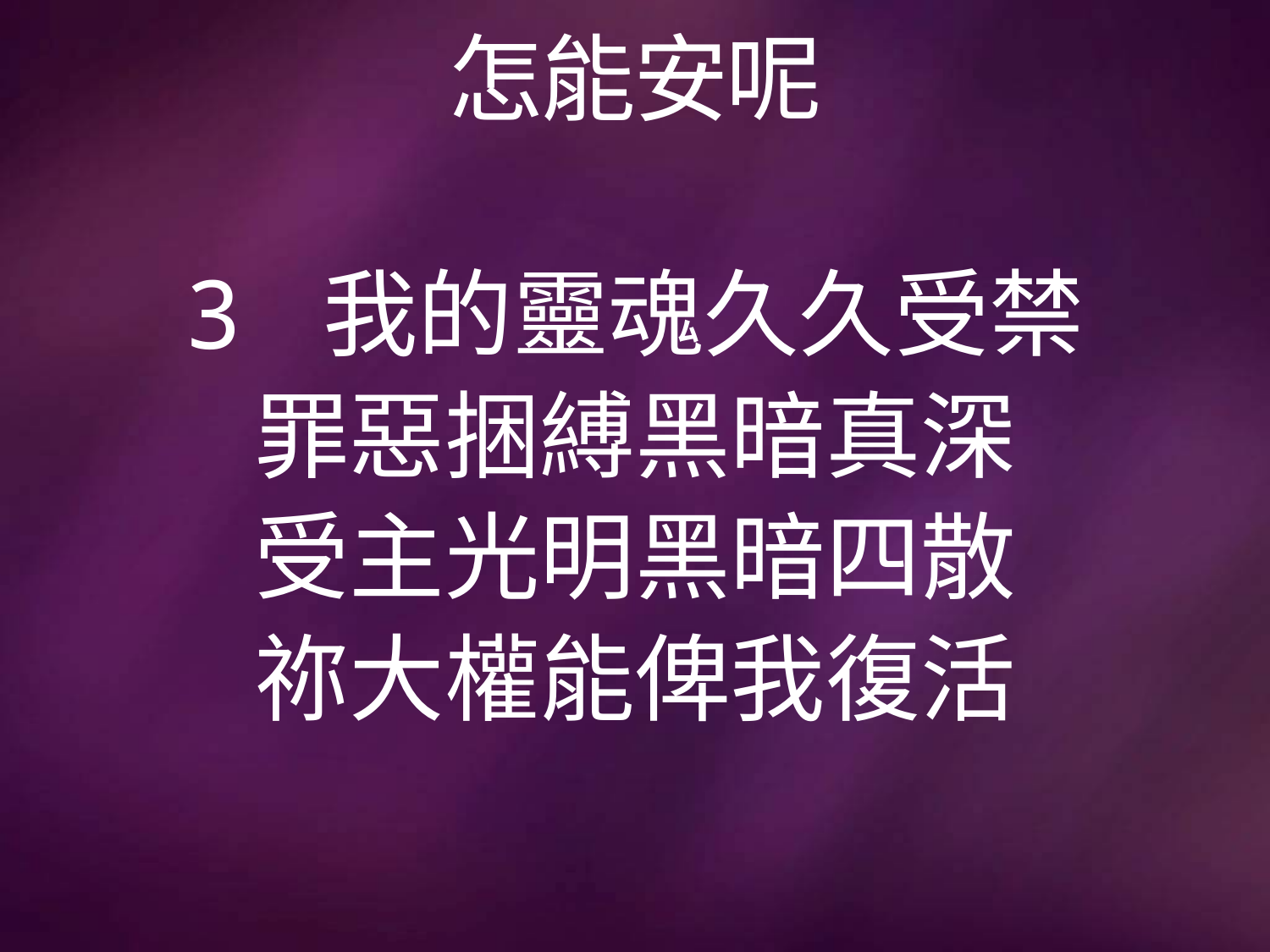

# 怎能安呢
3 我的靈魂久久受禁
罪惡捆縛黑暗真深
受主光明黑暗四散
祢大權能俾我復活